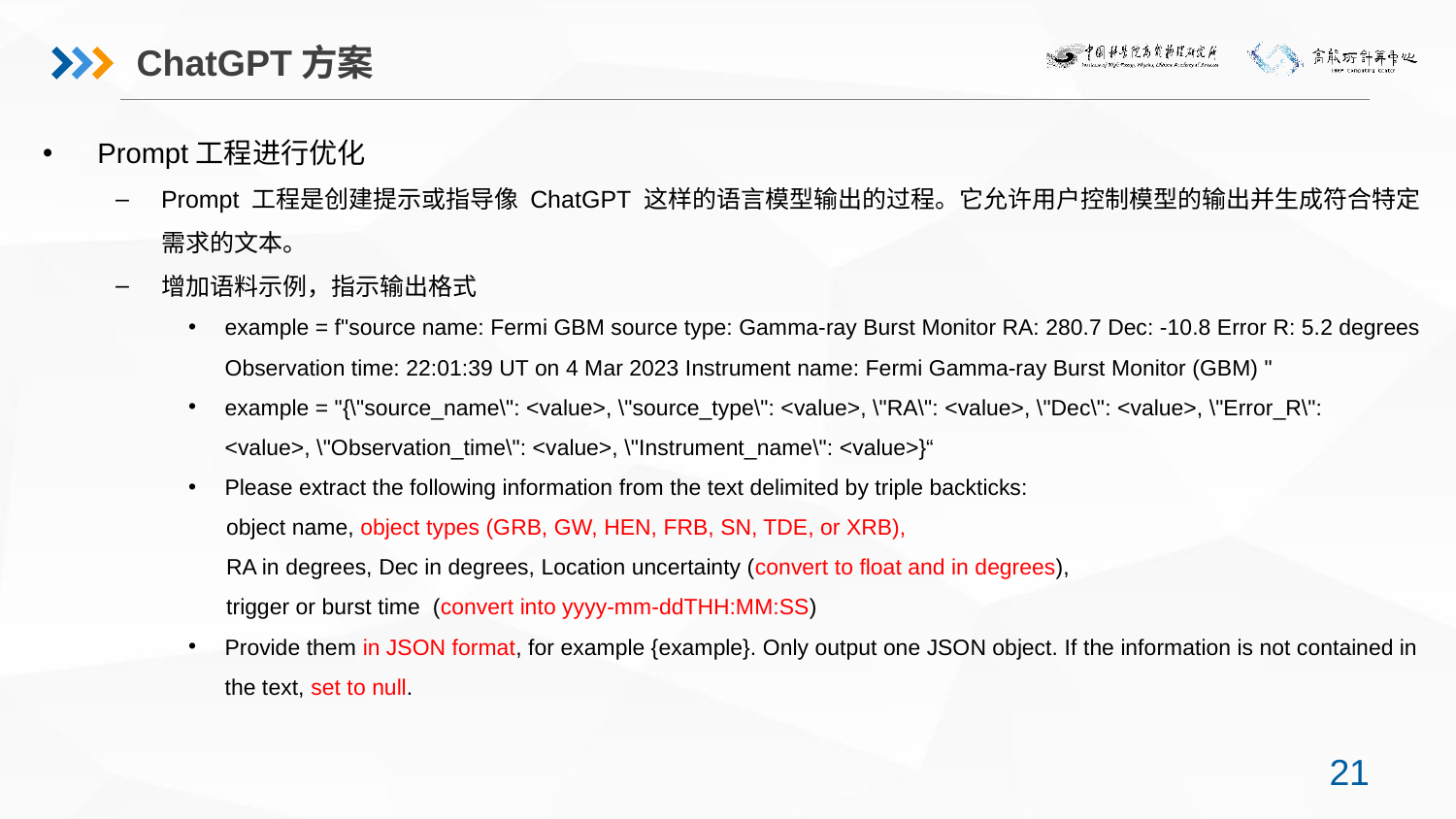

ChatGPT方案
Prompt工程进行优化
Prompt 工程是创建提示或指导像 ChatGPT 这样的语言模型输出的过程。它允许用户控制模型的输出并生成符合特定需求的文本。
增加语料示例，指示输出格式
example = f"source name: Fermi GBM source type: Gamma-ray Burst Monitor RA: 280.7 Dec: -10.8 Error R: 5.2 degrees Observation time: 22:01:39 UT on 4 Mar 2023 Instrument name: Fermi Gamma-ray Burst Monitor (GBM) "
example = "{\"source_name\": <value>, \"source_type\": <value>, \"RA\": <value>, \"Dec\": <value>, \"Error_R\": <value>, \"Observation_time\": <value>, \"Instrument_name\": <value>}“
Please extract the following information from the text delimited by triple backticks:
      object name, object types (GRB, GW, HEN, FRB, SN, TDE, or XRB),
      RA in degrees, Dec in degrees, Location uncertainty (convert to float and in degrees),
      trigger or burst time  (convert into yyyy-mm-ddTHH:MM:SS)
Provide them in JSON format, for example {example}. Only output one JSON object. If the information is not contained in the text, set to null.